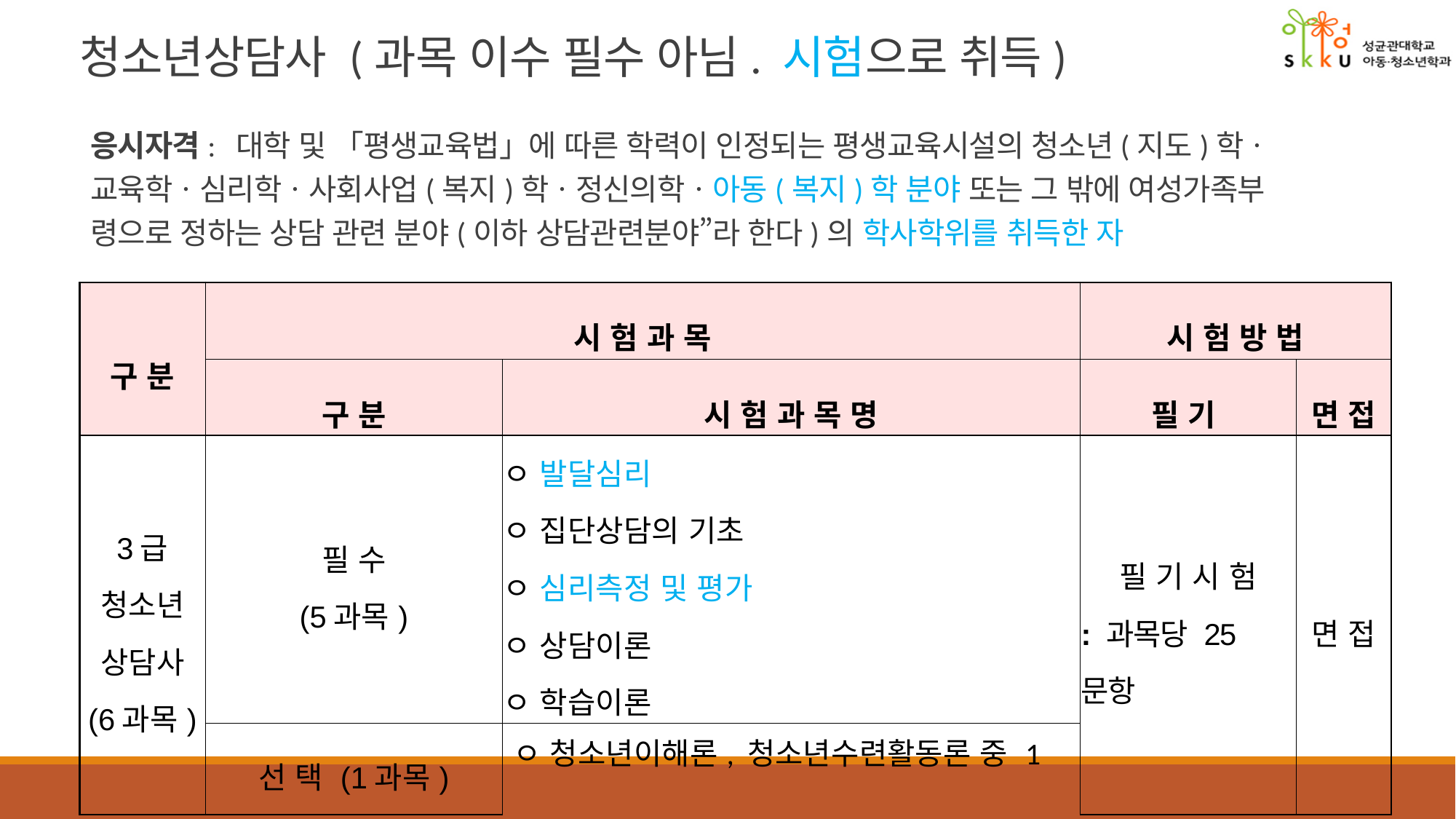

# 청소년상담사 (과목 이수 필수 아님. 시험으로 취득)

응시자격:  대학 및 「평생교육법」에 따른 학력이 인정되는 평생교육시설의 청소년(지도)학ㆍ
교육학ㆍ심리학ㆍ사회사업(복지)학ㆍ정신의학ㆍ아동(복지)학 분야 또는 그 밖에 여성가족부
령으로 정하는 상담 관련 분야(이하 상담관련분야”라 한다)의 학사학위를 취득한 자

| 구 분 | 시 험 과 목 |  | 시 험 방 법 |  |
| --- | --- | --- | --- | --- |
|  | 구 분 | 시 험 과 목 명 | 필 기 | 면 접 |
| 3급 청소년 상담사 (6과목) | 필 수 (5과목) | ㅇ 발달심리 ㅇ 집단상담의 기초 ㅇ 심리측정 및 평가 ㅇ 상담이론 ㅇ 학습이론 | 필 기 시 험 : 과목당 25문항 | 면 접 |
|  | 선 택 (1과목) | ㅇ 청소년이해론, 청소년수련활동론 중 1 |  |  |